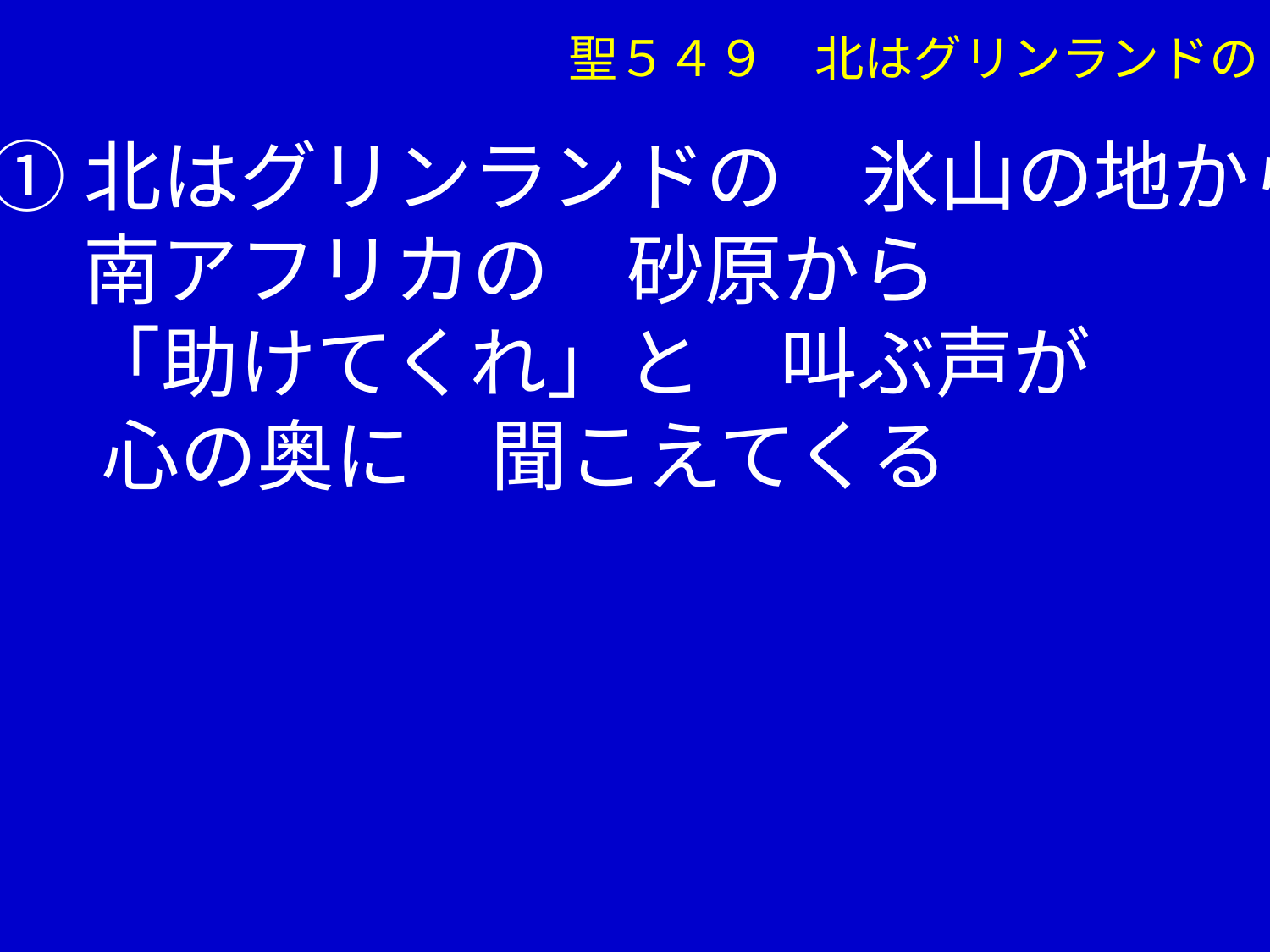

聖５４９　北はグリンランドの
①北はグリンランドの　氷山の地から
　 南アフリカの　砂原から
　 「助けてくれ」と　叫ぶ声が
 　心の奥に　聞こえてくる